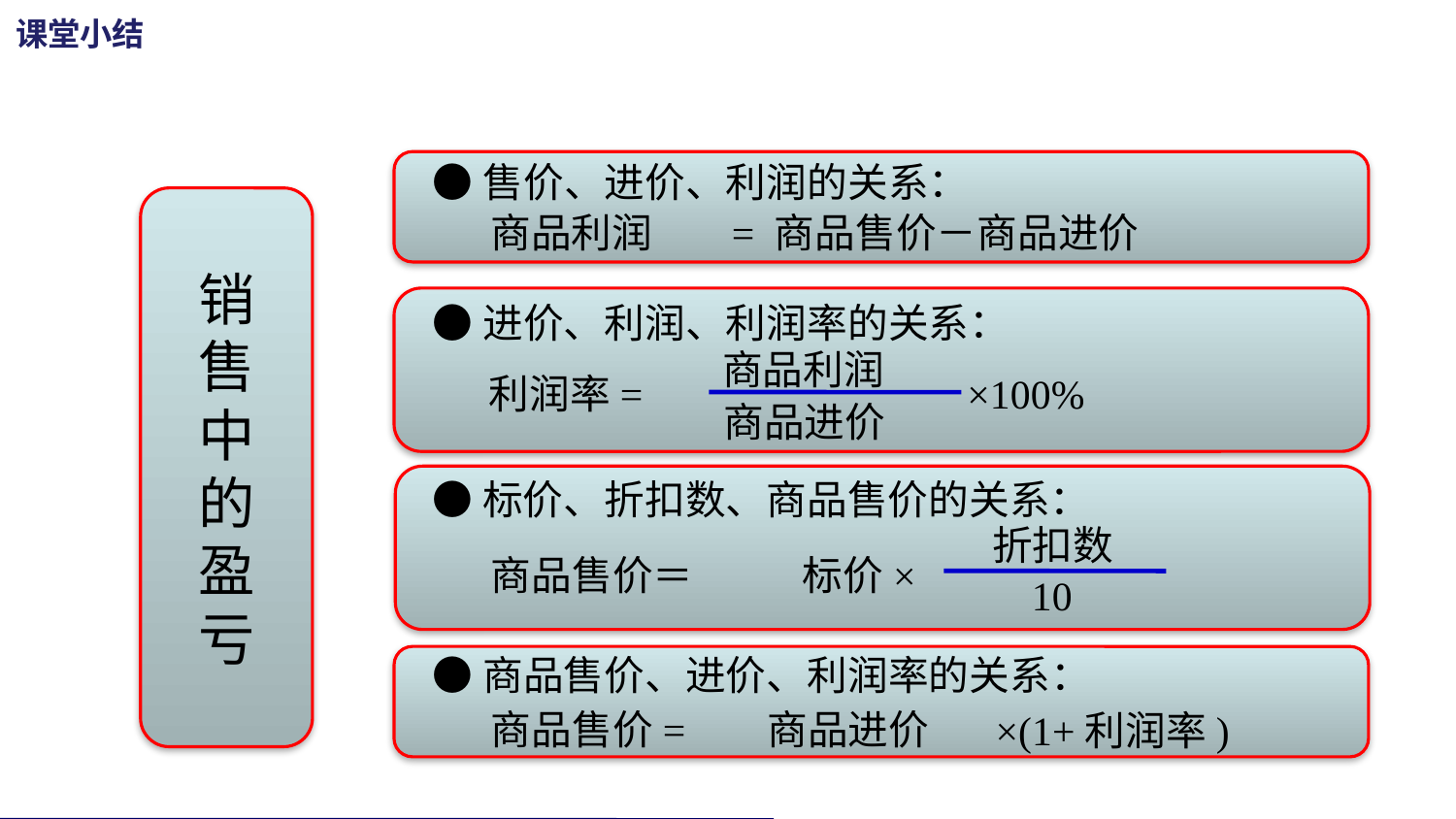

课堂小结
●售价、进价、利润的关系：

销
售
中
的
盈
亏

商品利润
= 商品售价－商品进价

●进价、利润、利润率的关系：
商品利润
利润率=
×100%
商品进价

●标价、折扣数、商品售价的关系：
折扣数
商品售价＝
标价×
10

●商品售价、进价、利润率的关系：

商品进价
商品售价=
×(1+利润率)